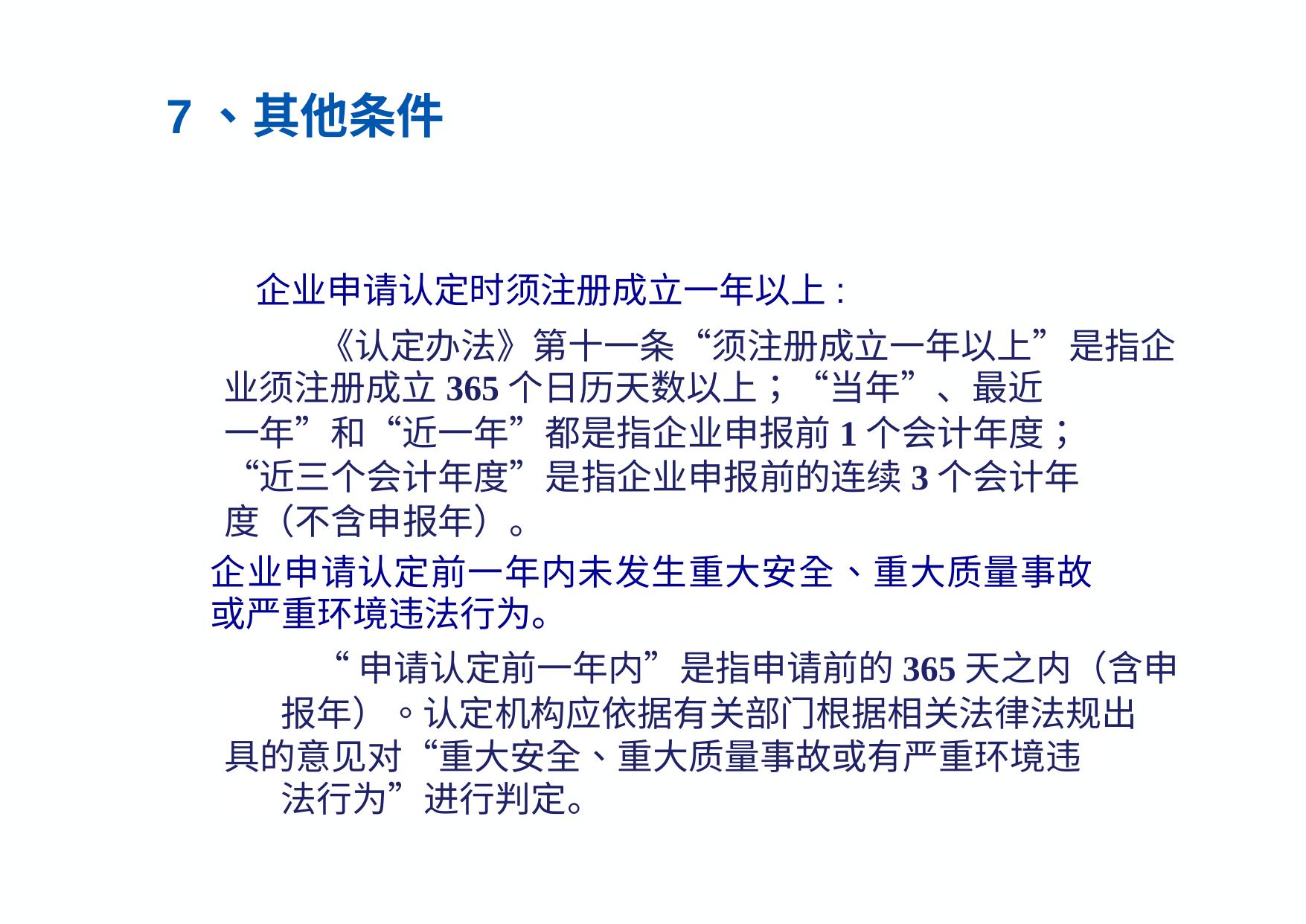

7、其他条件
企业申请认定时须注册成立一年以上:
《认定办法》第十一条“须注册成立一年以上”是指企
业须注册成立365个日历天数以上；“当年”、最近
一年”和“近一年”都是指企业申报前1个会计年度； “近三个会计年度”是指企业申报前的连续3个会计年 度（不含申报年）。
企业申请认定前一年内未发生重大安全、重大质量事故 或严重环境违法行为。
“申请认定前一年内”是指申请前的365天之内（含申
报年）。认定机构应依据有关部门根据相关法律法规出
具的意见对“重大安全、重大质量事故或有严重环境违
法行为”进行判定。